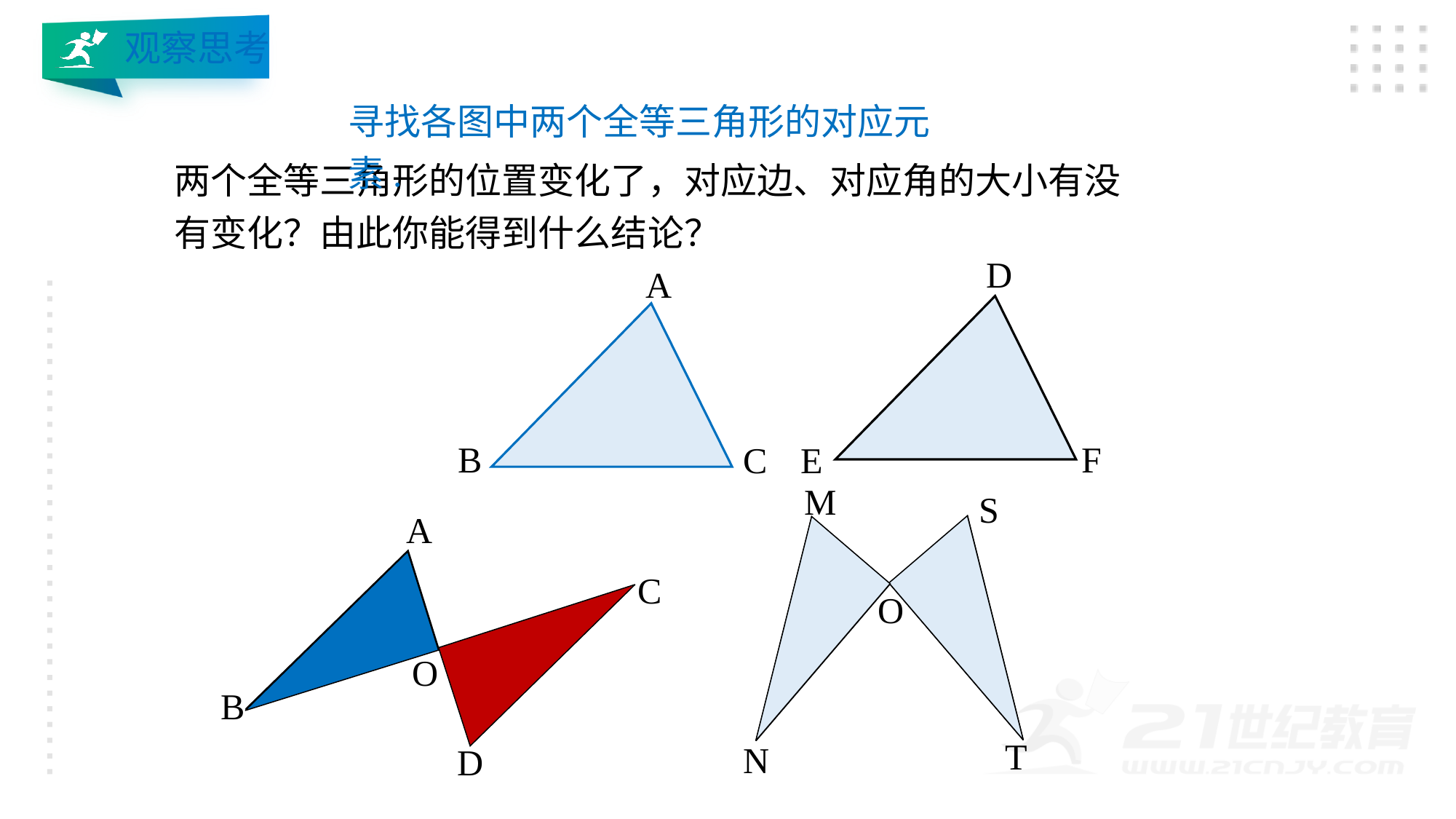

观察思考
寻找各图中两个全等三角形的对应元素.
两个全等三角形的位置变化了，对应边、对应角的大小有没有变化？由此你能得到什么结论？
D
A

C
B
F
E
M

N
S

O
T
A

O

B
C

D